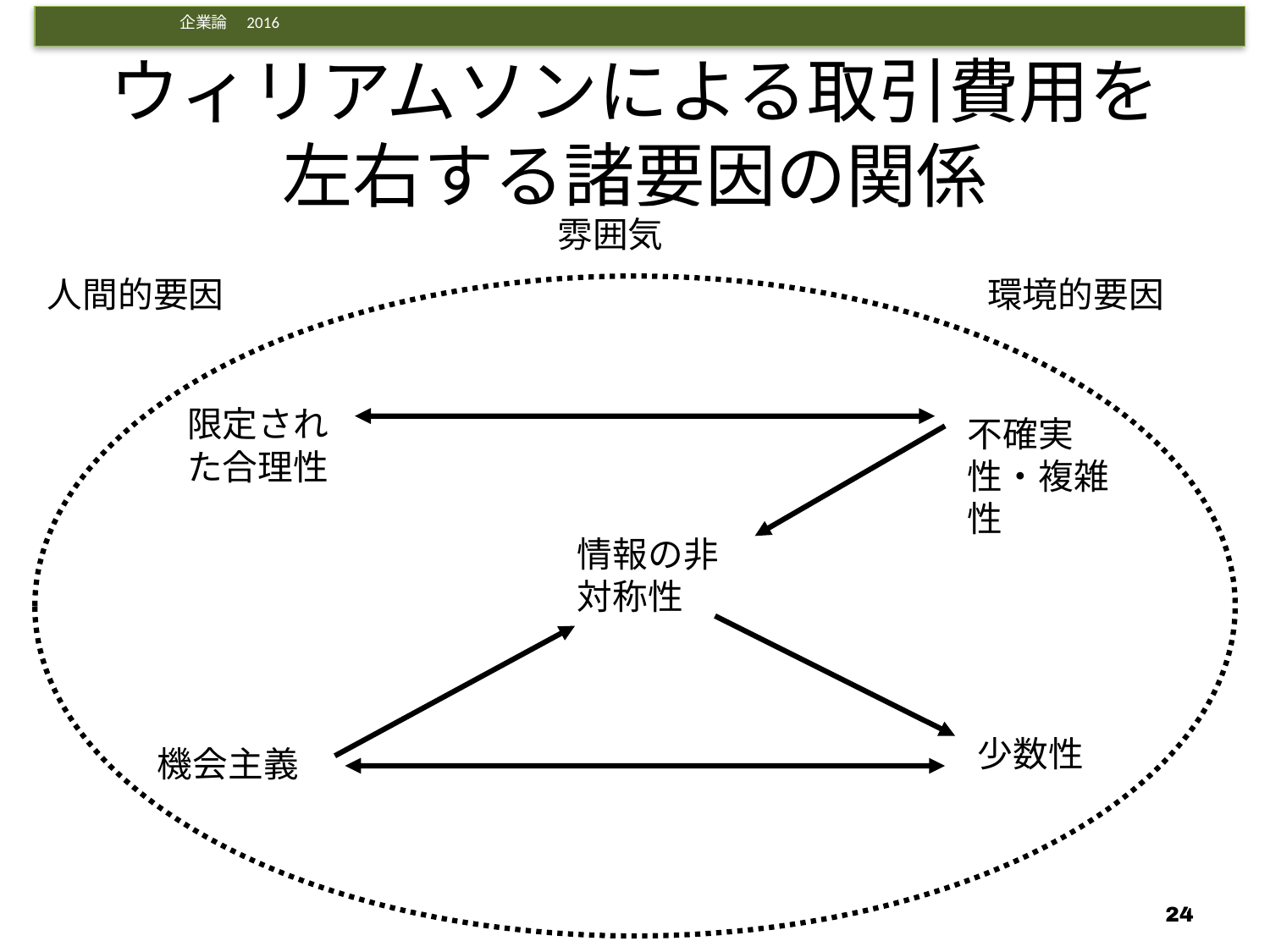

# ウィリアムソンによる取引費用を左右する諸要因の関係
雰囲気
人間的要因
環境的要因

限定された合理性
不確実性・複雑性

情報の非対称性

少数性
機会主義

24